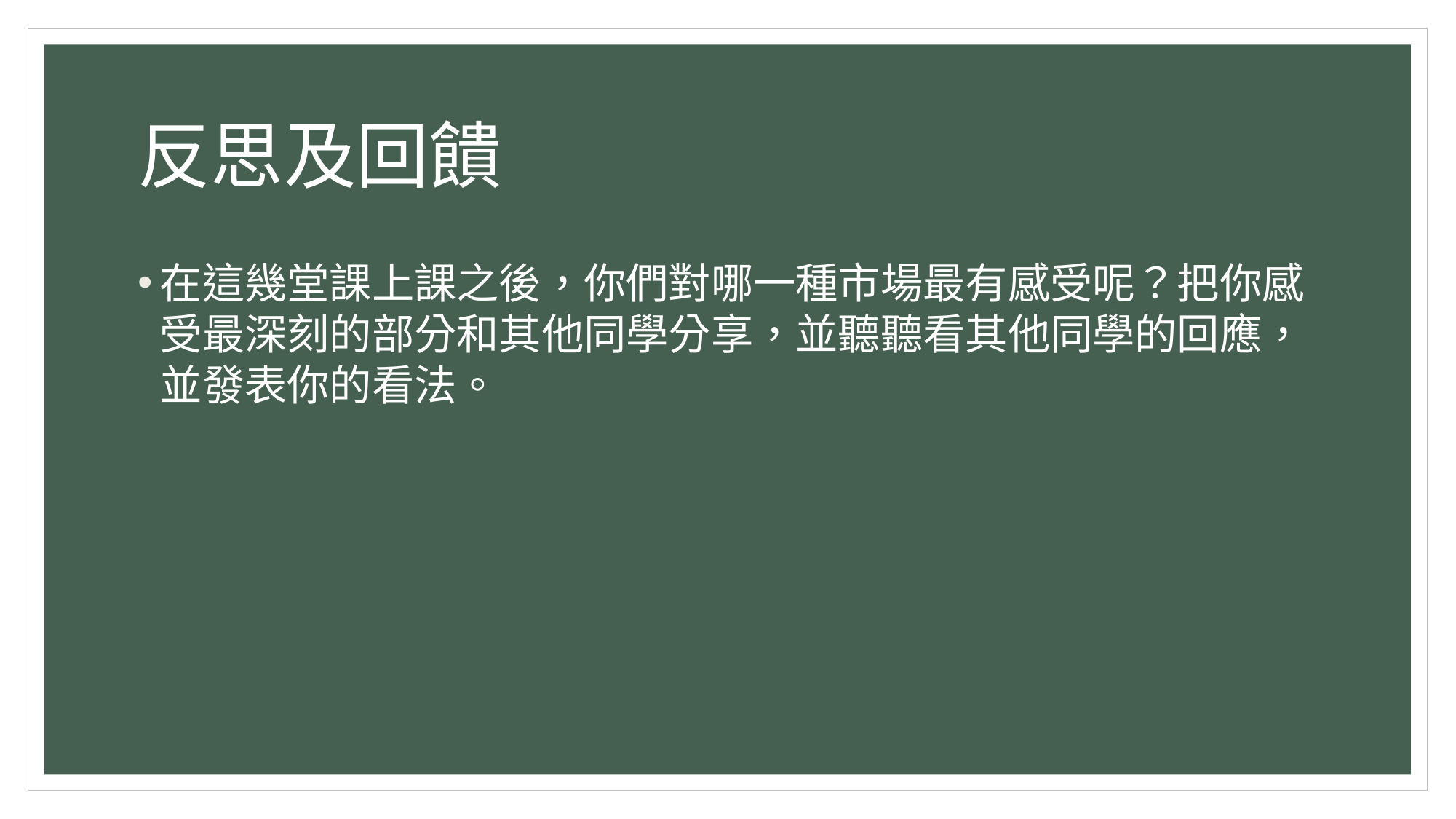

# 反思及回饋
在這幾堂課上課之後，你們對哪一種市場最有感受呢？把你感受最深刻的部分和其他同學分享，並聽聽看其他同學的回應，並發表你的看法。